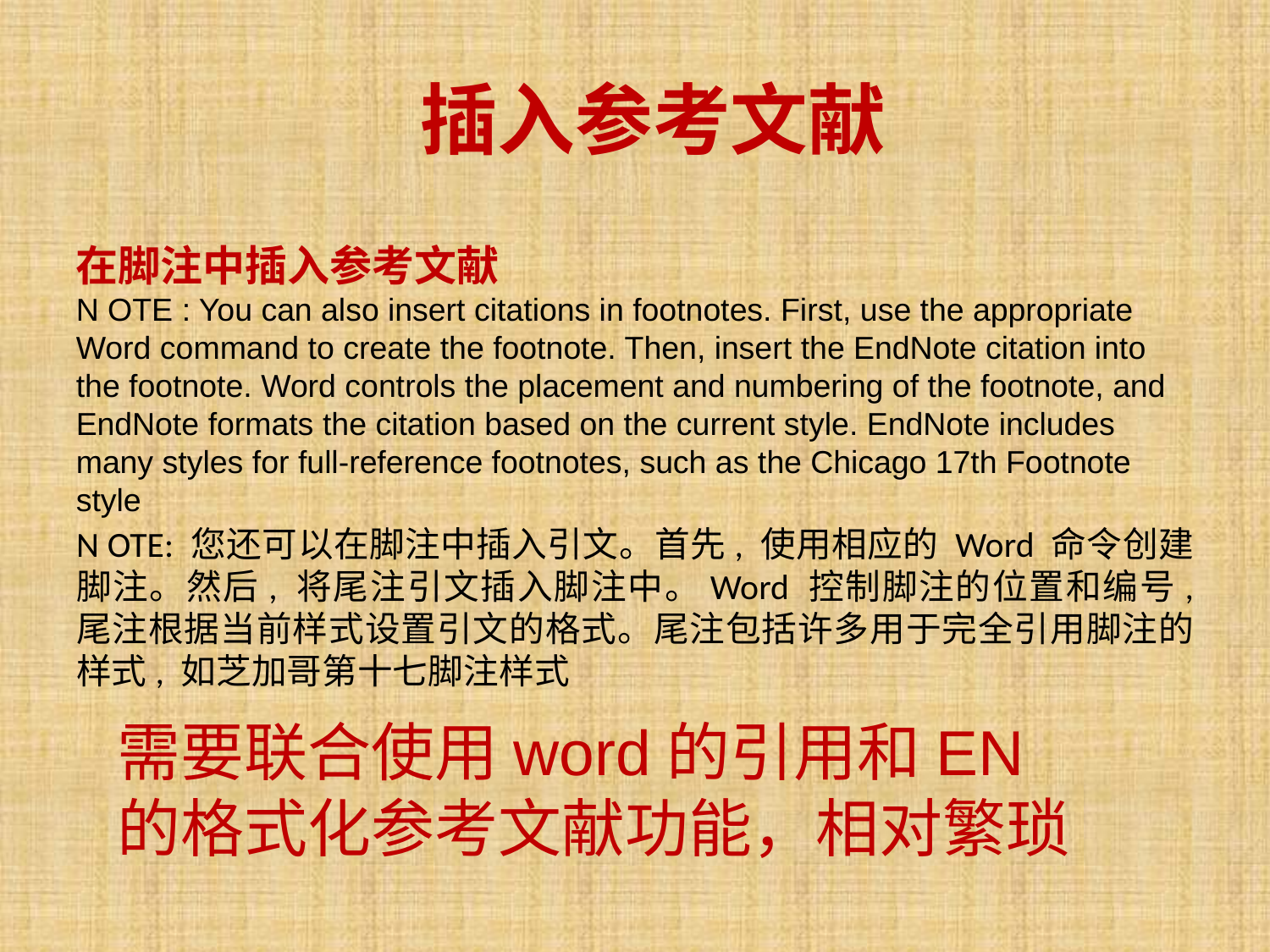

插入参考文献
在脚注中插入参考文献
N OTE : You can also insert citations in footnotes. First, use the appropriate Word command to create the footnote. Then, insert the EndNote citation into the footnote. Word controls the placement and numbering of the footnote, and EndNote formats the citation based on the current style. EndNote includes many styles for full-reference footnotes, such as the Chicago 17th Footnote style
N OTE: 您还可以在脚注中插入引文。首先, 使用相应的 Word 命令创建脚注。然后, 将尾注引文插入脚注中。Word 控制脚注的位置和编号, 尾注根据当前样式设置引文的格式。尾注包括许多用于完全引用脚注的样式, 如芝加哥第十七脚注样式
需要联合使用word的引用和EN的格式化参考文献功能，相对繁琐